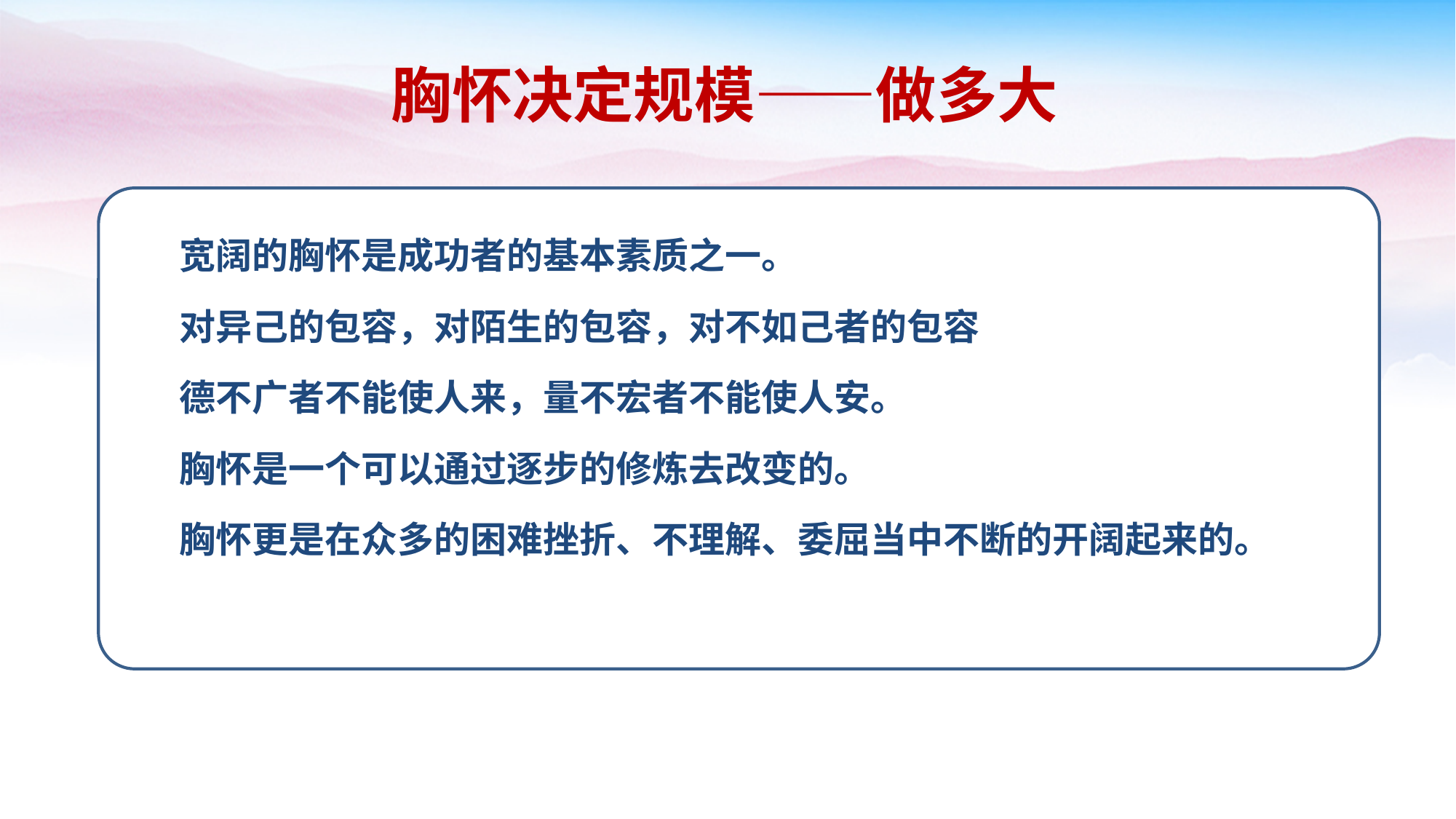

胸怀决定规模——做多大

宽阔的胸怀是成功者的基本素质之一。
对异己的包容，对陌生的包容，对不如己者的包容
德不广者不能使人来，量不宏者不能使人安。
胸怀是一个可以通过逐步的修炼去改变的。
胸怀更是在众多的困难挫折、不理解、委屈当中不断的开阔起来的。